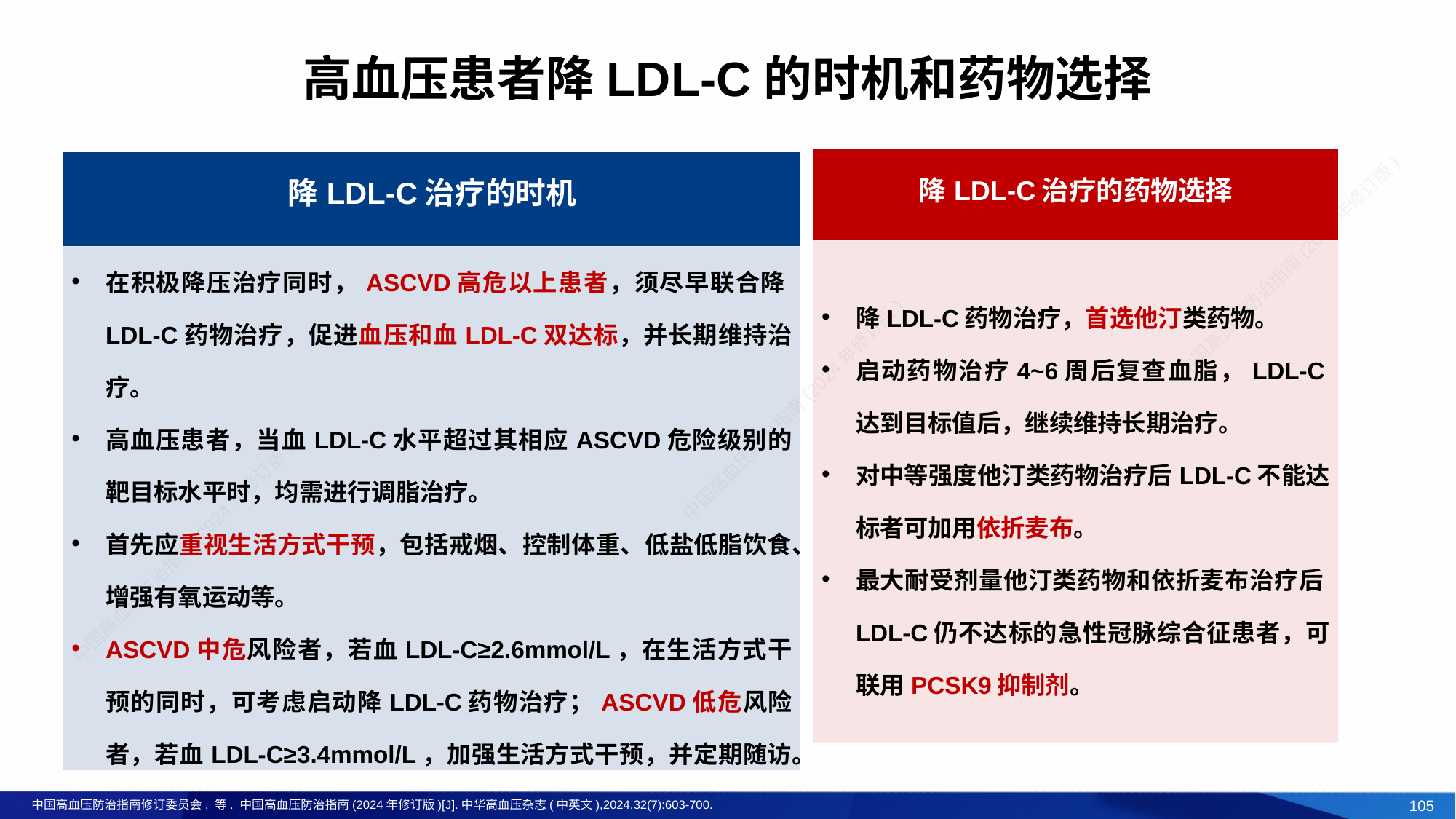

# 高血压患者降LDL-C的时机和药物选择
| 降LDL-C治疗的药物选择 |
| --- |
| 降LDL-C药物治疗，首选他汀类药物。 启动药物治疗4~6周后复查血脂，LDL-C达到目标值后，继续维持长期治疗。 对中等强度他汀类药物治疗后LDL-C不能达标者可加用依折麦布。 最大耐受剂量他汀类药物和依折麦布治疗后LDL-C仍不达标的急性冠脉综合征患者，可联用PCSK9抑制剂。 |
| 降LDL-C治疗的时机 |
| --- |
| 在积极降压治疗同时，ASCVD高危以上患者，须尽早联合降LDL-C药物治疗，促进血压和血LDL-C双达标，并长期维持治疗。 高血压患者，当血LDL-C水平超过其相应ASCVD危险级别的靶目标水平时，均需进行调脂治疗。 首先应重视生活方式干预，包括戒烟、控制体重、低盐低脂饮食、增强有氧运动等。 ASCVD中危风险者，若血LDL-C≥2.6mmol/L，在生活方式干预的同时，可考虑启动降LDL-C药物治疗；ASCVD低危风险者，若血LDL-C≥3.4mmol/L，加强生活方式干预，并定期随访。 |